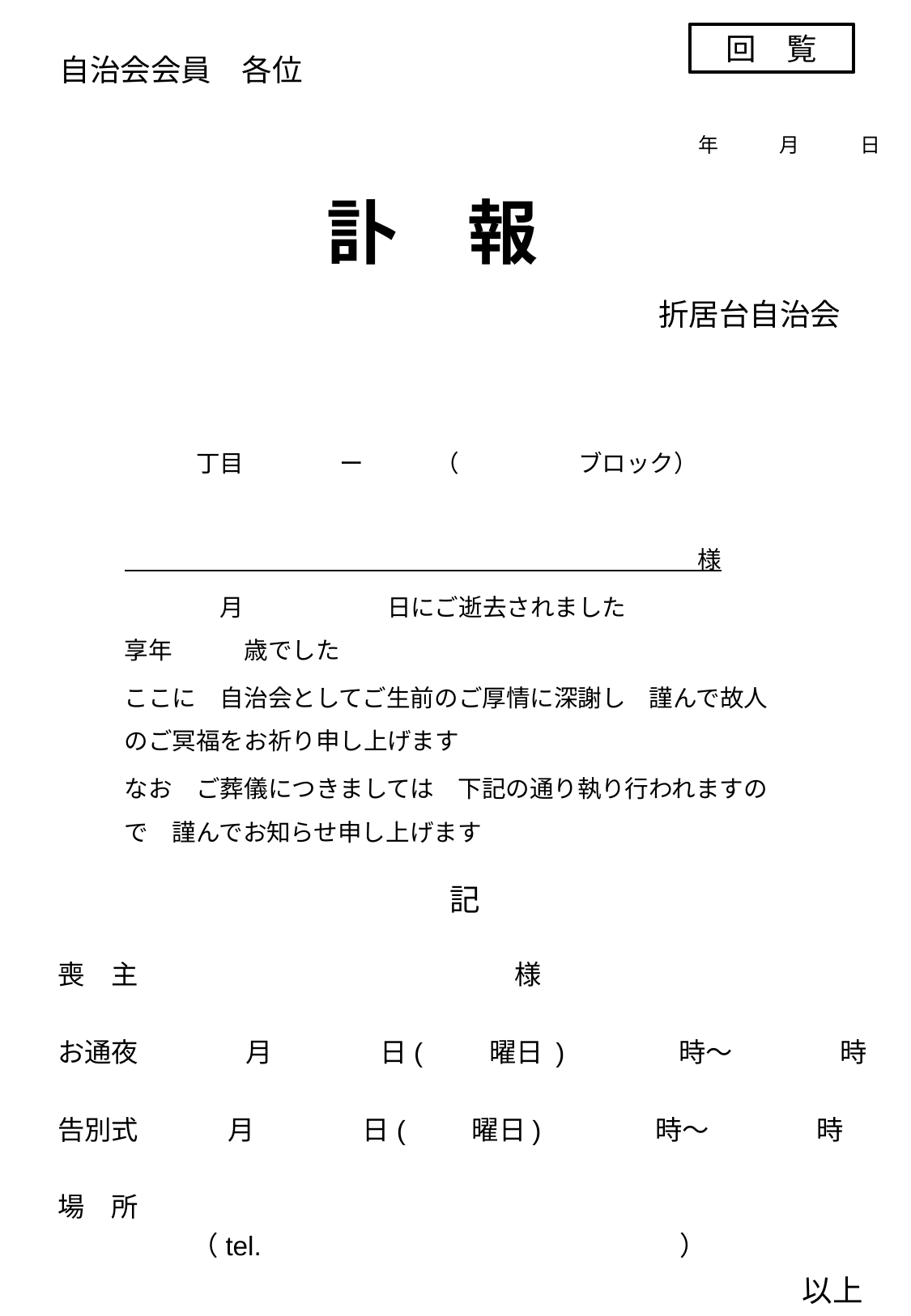

回　覧
自治会会員　各位
年　　　月　　　日
# 訃　報
折居台自治会

　　　丁目　　　　ー　　　（　　　　　ブロック）

　　　　　　　　　　　　　　　　　　　　　　　　様
　　　　月　　　　　　日にご逝去されました
享年　　　歳でした
ここに　自治会としてご生前のご厚情に深謝し　謹んで故人のご冥福をお祈り申し上げます
なお　ご葬儀につきましては　下記の通り執り行われますので　謹んでお知らせ申し上げます
記
喪　主　　　　　　　　　　　　　　様

お通夜　　　　月　　　　日(        曜日 )　　　　時〜　　　　時

告別式　　      月　　　　日(        曜日)　　　　時〜　　　　時

場　所
　　　　　（tel.                                                       ）
以上